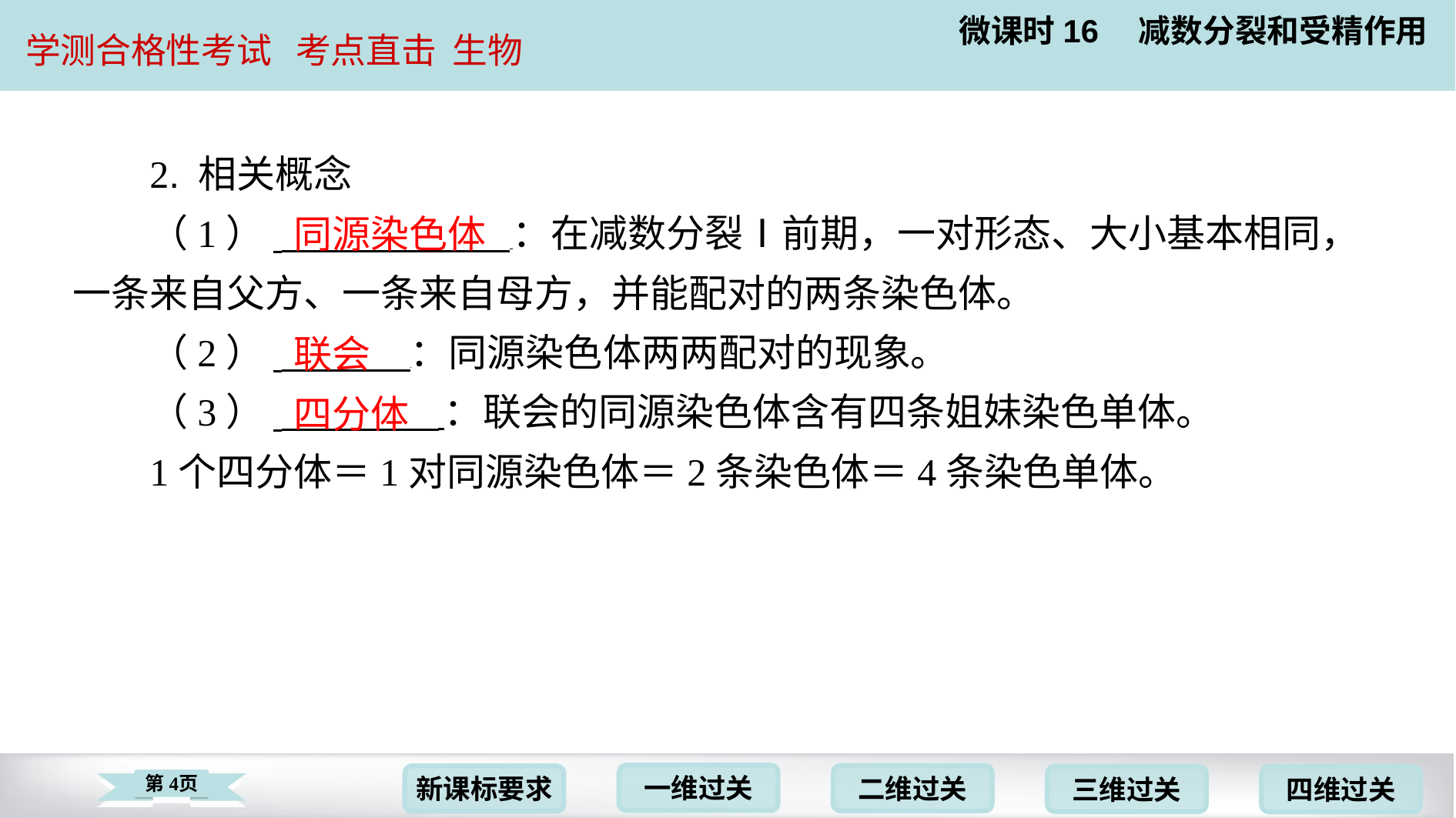

2. 相关概念
（1）                                   ：在减数分裂Ⅰ前期，一对形态、大小基本相同，
一条来自父方、一条来自母方，并能配对的两条染色体。
（2）                     ：同源染色体两两配对的现象。
（3）                         ：联会的同源染色体含有四条姐妹染色单体。
1个四分体＝1对同源染色体＝2条染色体＝4条染色单体。
同源染色体
联会
四分体